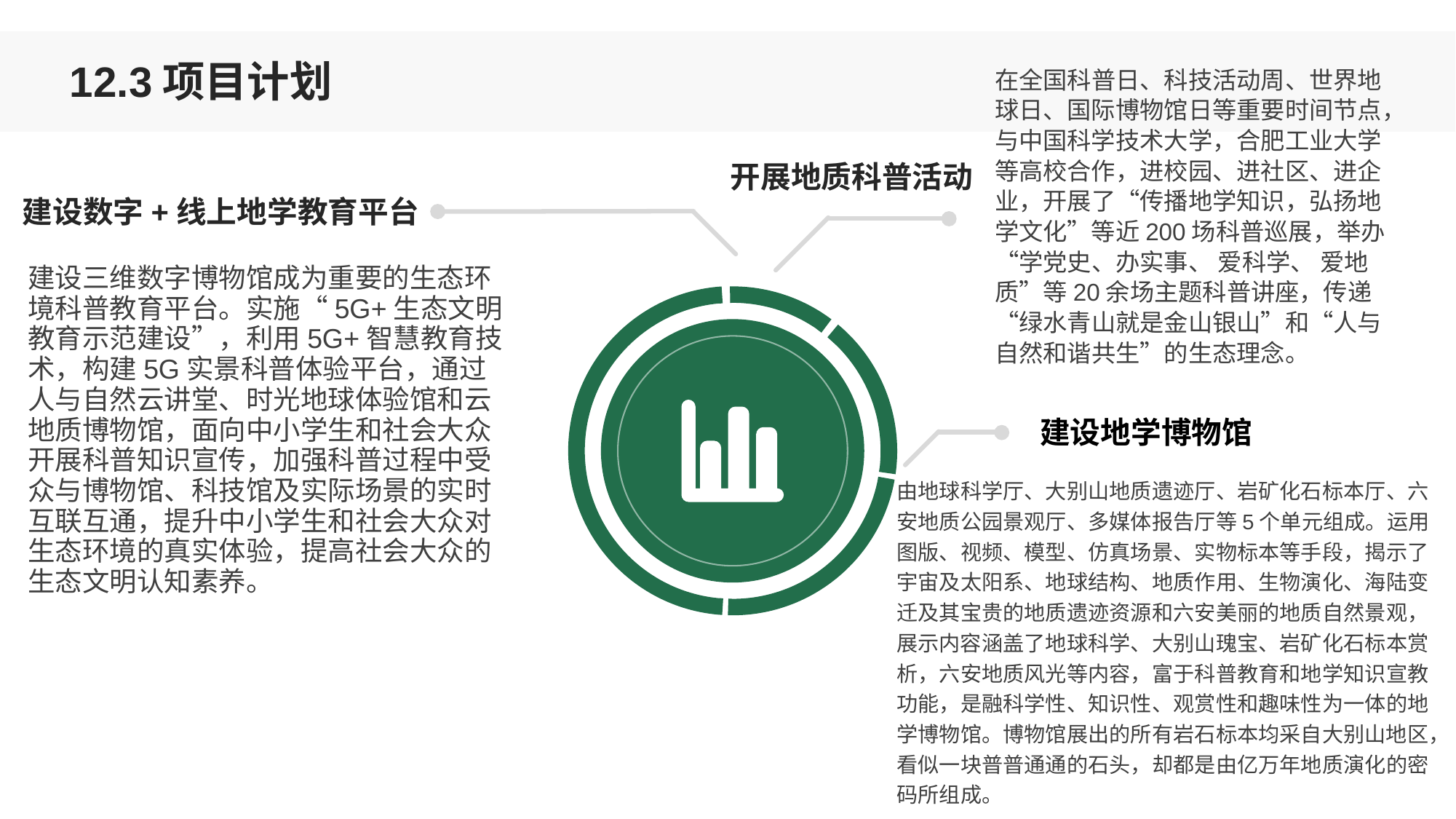

12.3项目计划
在全国科普日、科技活动周、世界地球日、国际博物馆日等重要时间节点，与中国科学技术大学，合肥工业大学等高校合作，进校园、进社区、进企业，开展了“传播地学知识，弘扬地学文化”等近200场科普巡展，举办“学党史、办实事、 爱科学、 爱地质”等20余场主题科普讲座，传递“绿水青山就是金山银山”和“人与自然和谐共生”的生态理念。
开展地质科普活动
建设数字+线上地学教育平台

建设三维数字博物馆成为重要的生态环境科普教育平台。实施“5G+生态文明教育示范建设”，利用5G+智慧教育技术，构建5G实景科普体验平台，通过人与自然云讲堂、时光地球体验馆和云地质博物馆，面向中小学生和社会大众开展科普知识宣传，加强科普过程中受众与博物馆、科技馆及实际场景的实时互联互通，提升中小学生和社会大众对生态环境的真实体验，提高社会大众的生态文明认知素养。

建设地学博物馆

由地球科学厅、大别山地质遗迹厅、岩矿化石标本厅、六安地质公园景观厅、多媒体报告厅等5个单元组成。运用图版、视频、模型、仿真场景、实物标本等手段，揭示了宇宙及太阳系、地球结构、地质作用、生物演化、海陆变迁及其宝贵的地质遗迹资源和六安美丽的地质自然景观，展示内容涵盖了地球科学、大别山瑰宝、岩矿化石标本赏析，六安地质风光等内容，富于科普教育和地学知识宣教功能，是融科学性、知识性、观赏性和趣味性为一体的地学博物馆。博物馆展出的所有岩石标本均采自大别山地区，看似一块普普通通的石头，却都是由亿万年地质演化的密码所组成。